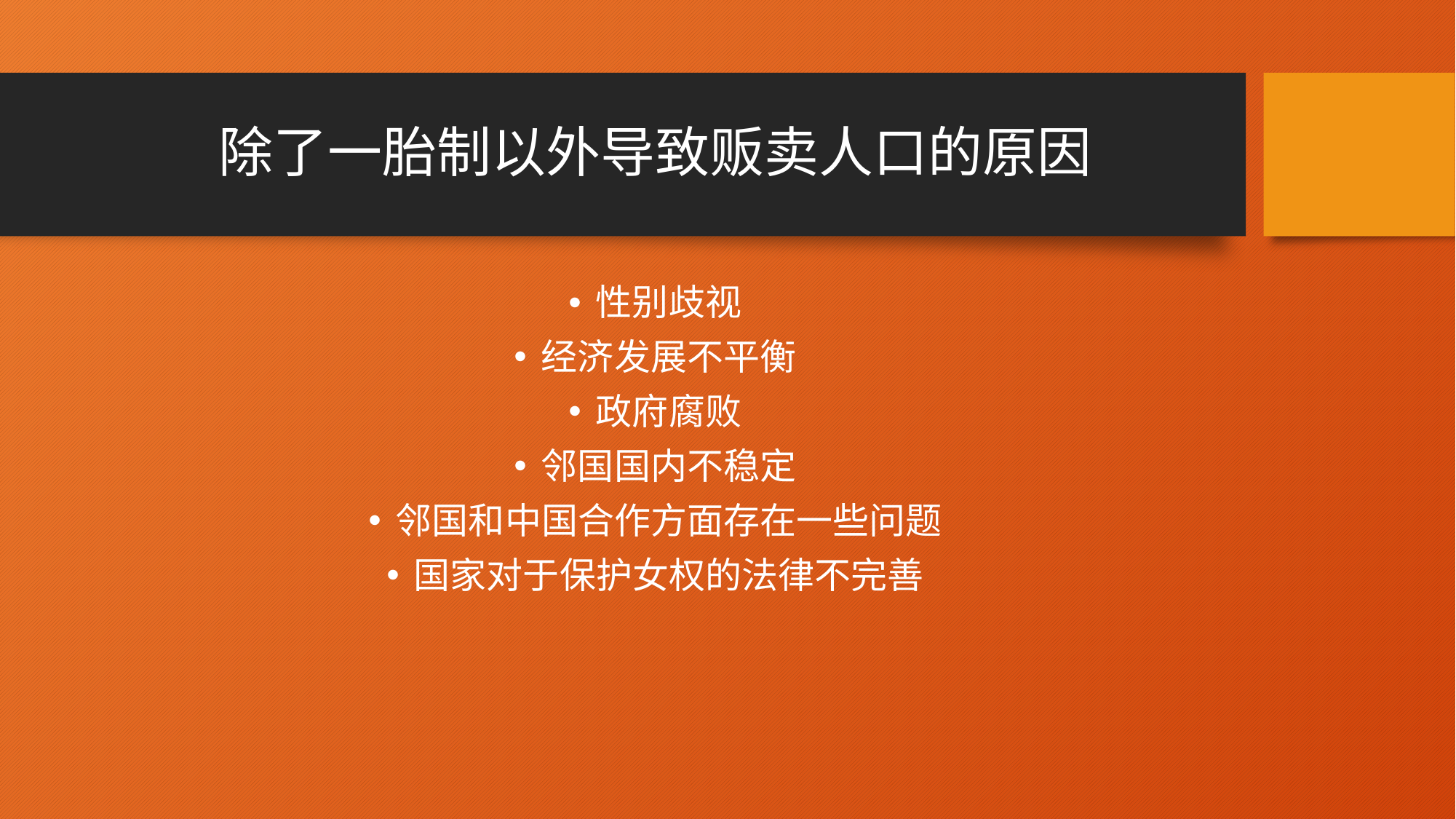

# 除了一胎制以外导致贩卖人口的原因
性别歧视
经济发展不平衡
政府腐败
邻国国内不稳定
邻国和中国合作方面存在一些问题
国家对于保护女权的法律不完善